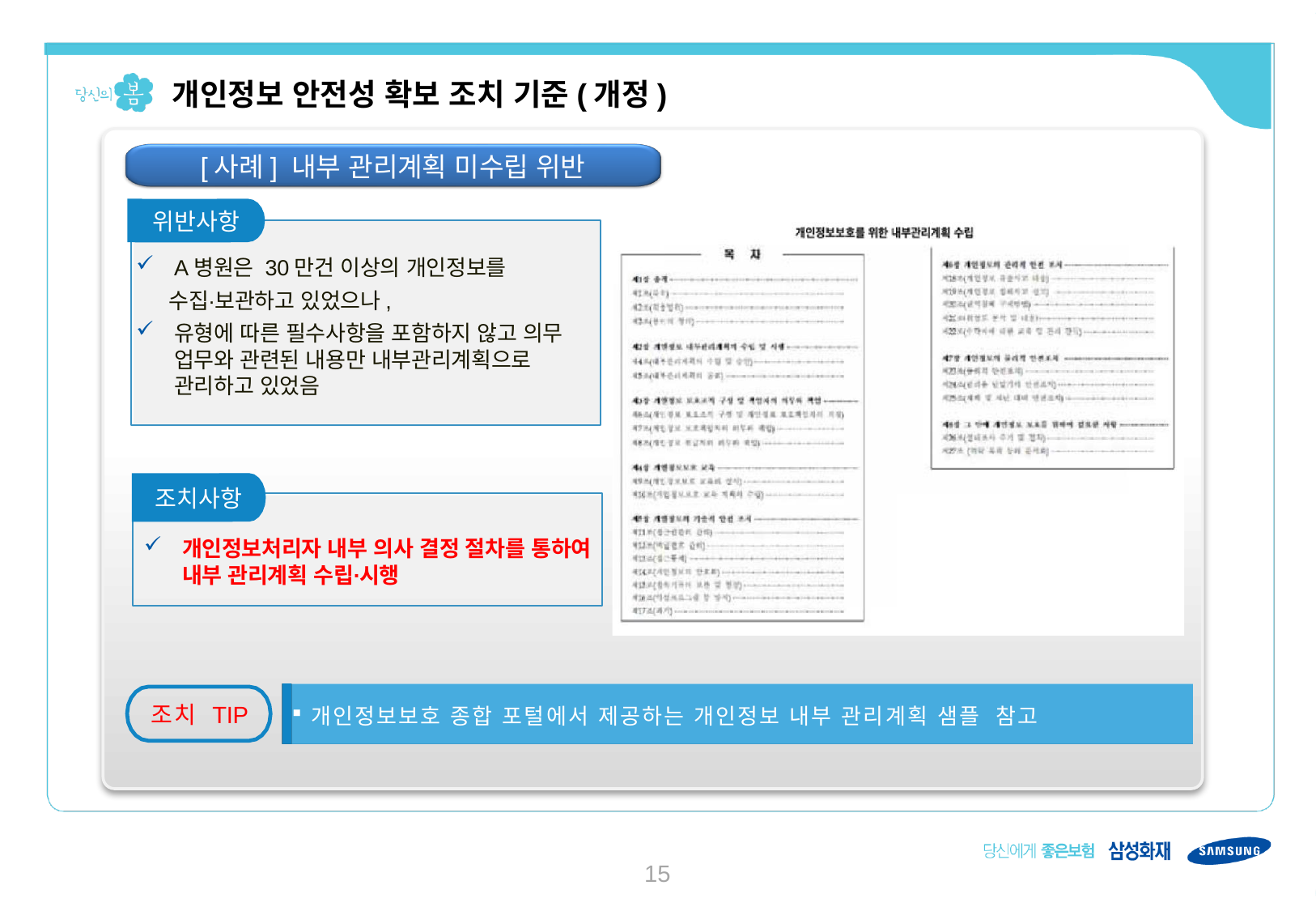

개인정보 안전성 확보 조치 기준(개정)

[사례] 내부 관리계획 미수립 위반
상세 위반사항

위반사항

A병원은 30만건 이상의 개인정보를
수집∙보관하고 있었으나,
유형에 따른 필수사항을 포함하지 않고 의무      업무와 관련된 내용만 내부관리계획으로            관리하고 있었음
조치사항

개인정보처리자 내부 의사 결정 절차를 통하여 내부 관리계획 수립∙시행

조치 TIP
개인정보보호 종합 포털에서 제공하는 개인정보 내부 관리계획 샘플 참고

15